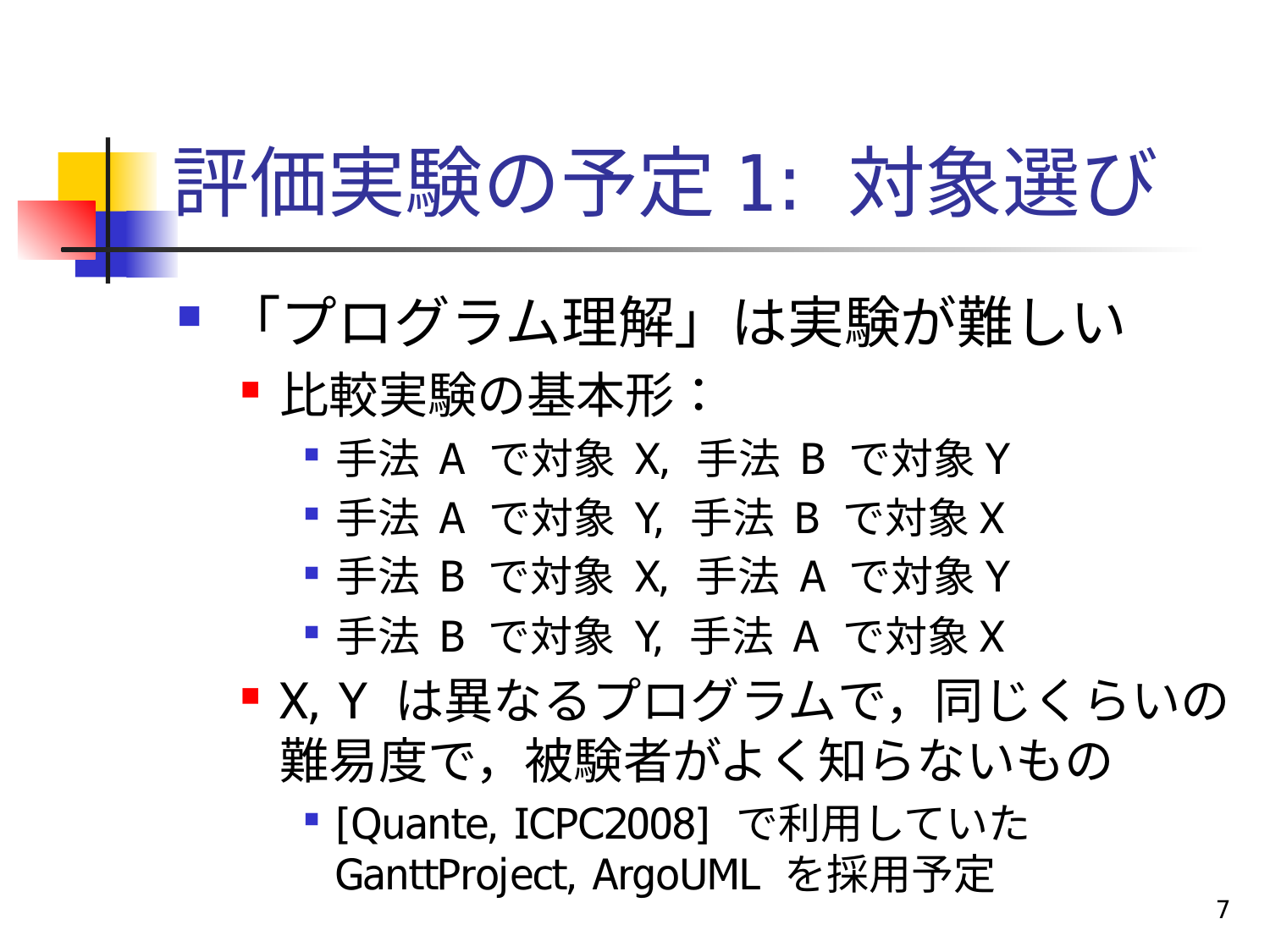

# 評価実験の予定1: 対象選び
「プログラム理解」は実験が難しい
比較実験の基本形：
手法 A で対象 X, 手法 B で対象Y
手法 A で対象 Y, 手法 B で対象X
手法 B で対象 X, 手法 A で対象Y
手法 B で対象 Y, 手法 A で対象X
X, Y は異なるプログラムで，同じくらいの難易度で，被験者がよく知らないもの
[Quante, ICPC2008] で利用していた GanttProject, ArgoUML を採用予定
7